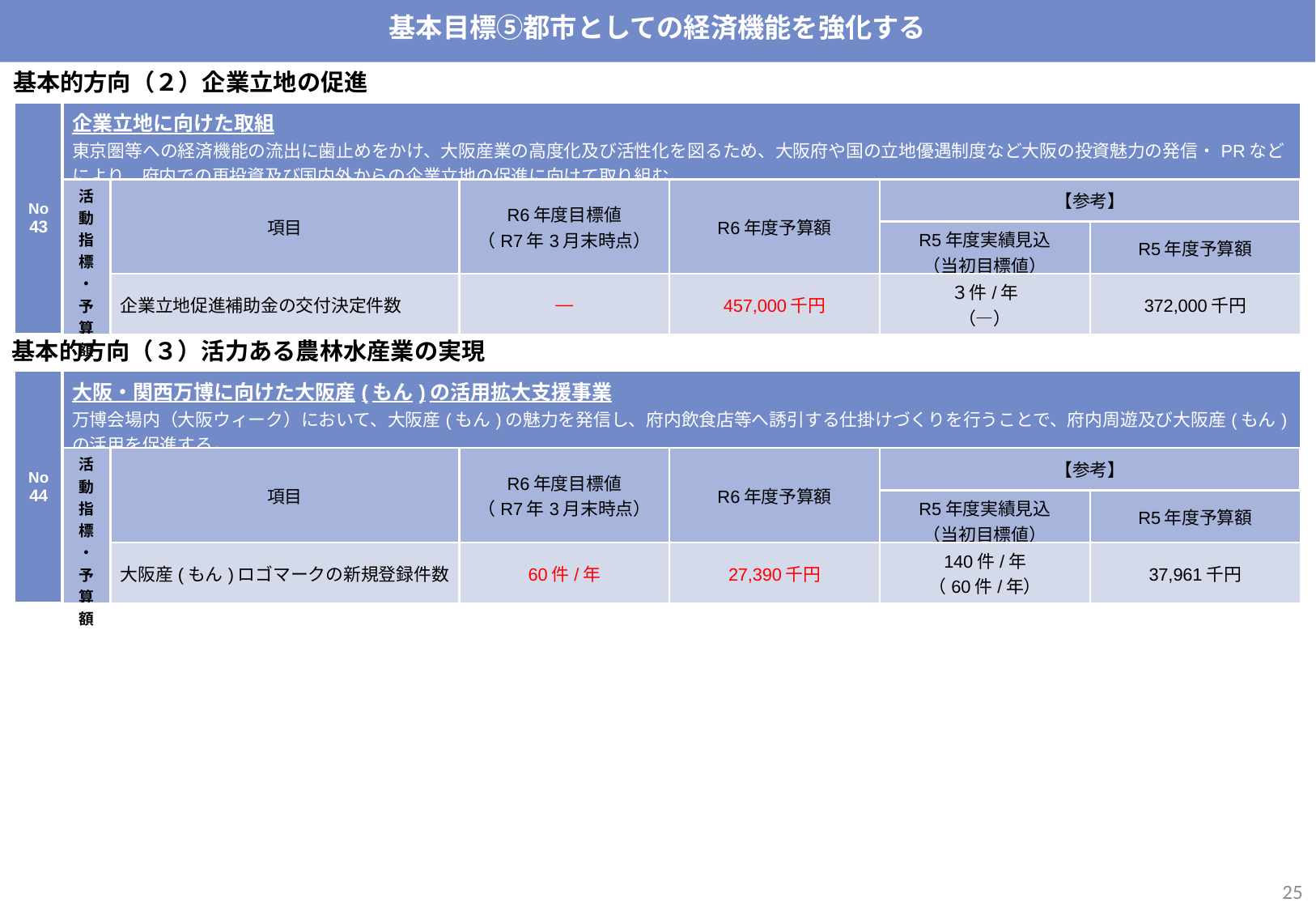

基本目標⑤都市としての経済機能を強化する
基本的方向（２）企業立地の促進
| No43 | 企業立地に向けた取組 東京圏等への経済機能の流出に歯止めをかけ、大阪産業の高度化及び活性化を図るため、大阪府や国の立地優遇制度など大阪の投資魅力の発信・PRなどにより、府内での再投資及び国内外からの企業立地の促進に向けて取り組む。 |  |  |  |  | 東京圏等への経済機能の流出に歯止めをかけ、大阪産業の高度化及び活性化を図るため、大阪府や国の立地優遇制度など大阪の投資魅力の発信・PRなどにより、府内での再投資及び国内外からの企業立地の促進に向けて取り組む。 |
| --- | --- | --- | --- | --- | --- | --- |
|  | 活動指標・予算額 | 項目 | R6年度目標値 （R7年3月末時点） | R6年度予算額 | 【参考】 | 予算執行額 （予算額） |
|  |  |  |  |  | R5年度実績見込 （当初目標値） | R5年度予算額 |
|  |  | 企業立地促進補助金の交付決定件数 | ― | 457,000千円 | ３件/年 （―） | 372,000千円 |
基本的方向（３）活力ある農林水産業の実現
| No44 | 大阪・関西万博に向けた大阪産(もん)の活用拡大支援事業 万博会場内（大阪ウィーク）において、大阪産(もん)の魅力を発信し、府内飲食店等へ誘引する仕掛けづくりを行うことで、府内周遊及び大阪産(もん)の活用を促進する。 |  |  |  |  | 東京圏等への経済機能の流出に歯止めをかけ、大阪産業の高度化及び活性化を図るため、大阪府や国の立地優遇制度など大阪の投資魅力の発信・PRなどにより、府内での再投資及び国内外からの企業立地の促進に向けて取り組む。 |
| --- | --- | --- | --- | --- | --- | --- |
|  | 活動指標・予算額 | 項目 | R6年度目標値 （R7年3月末時点） | R6年度予算額 | 【参考】 | 予算執行額 （予算額） |
|  |  |  |  |  | R5年度実績見込 （当初目標値） | R5年度予算額 |
|  |  | 大阪産(もん)ロゴマークの新規登録件数 | 60件/年 | 27,390千円 | 140件/年 （60件/年） | 37,961千円 |
25